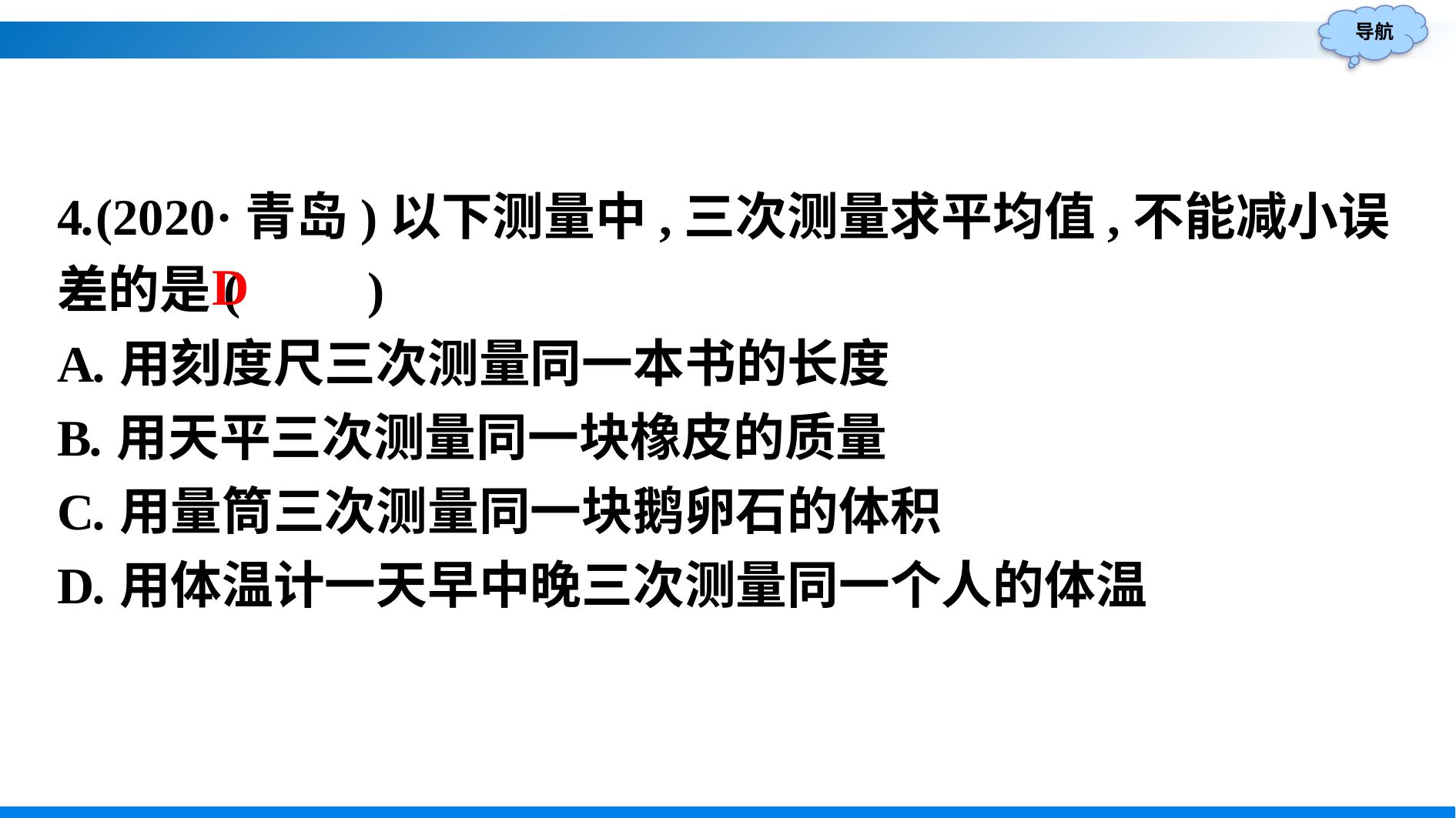

4.(2020·青岛)以下测量中,三次测量求平均值,不能减小误差的是(　　)
A.用刻度尺三次测量同一本书的长度
B.用天平三次测量同一块橡皮的质量
C.用量筒三次测量同一块鹅卵石的体积
D.用体温计一天早中晚三次测量同一个人的体温
D